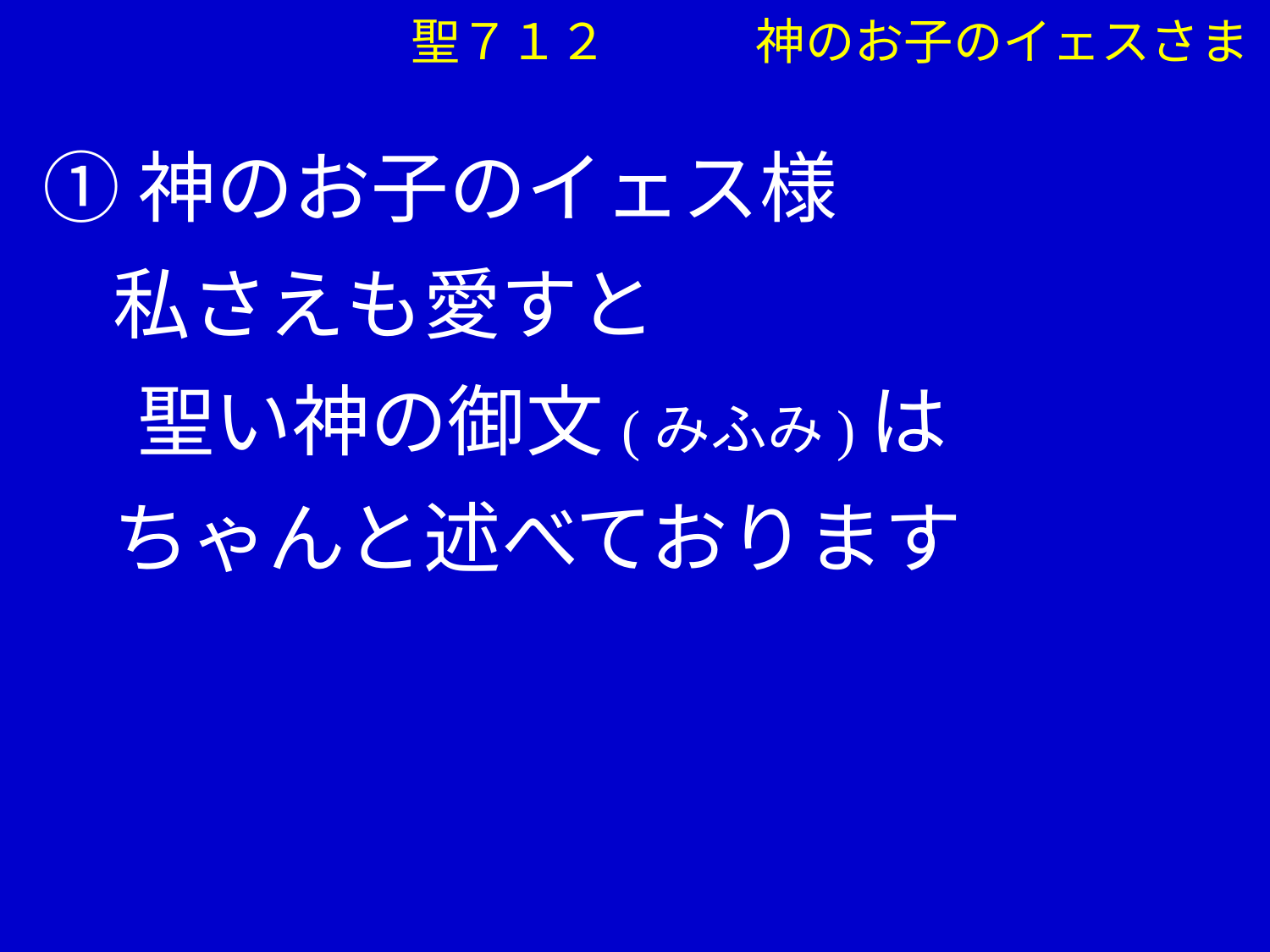

聖７１２　　　神のお子のイェスさま
①神のお子のイェス様
   私さえも愛すと
　 聖い神の御文(みふみ)は
   ちゃんと述べております